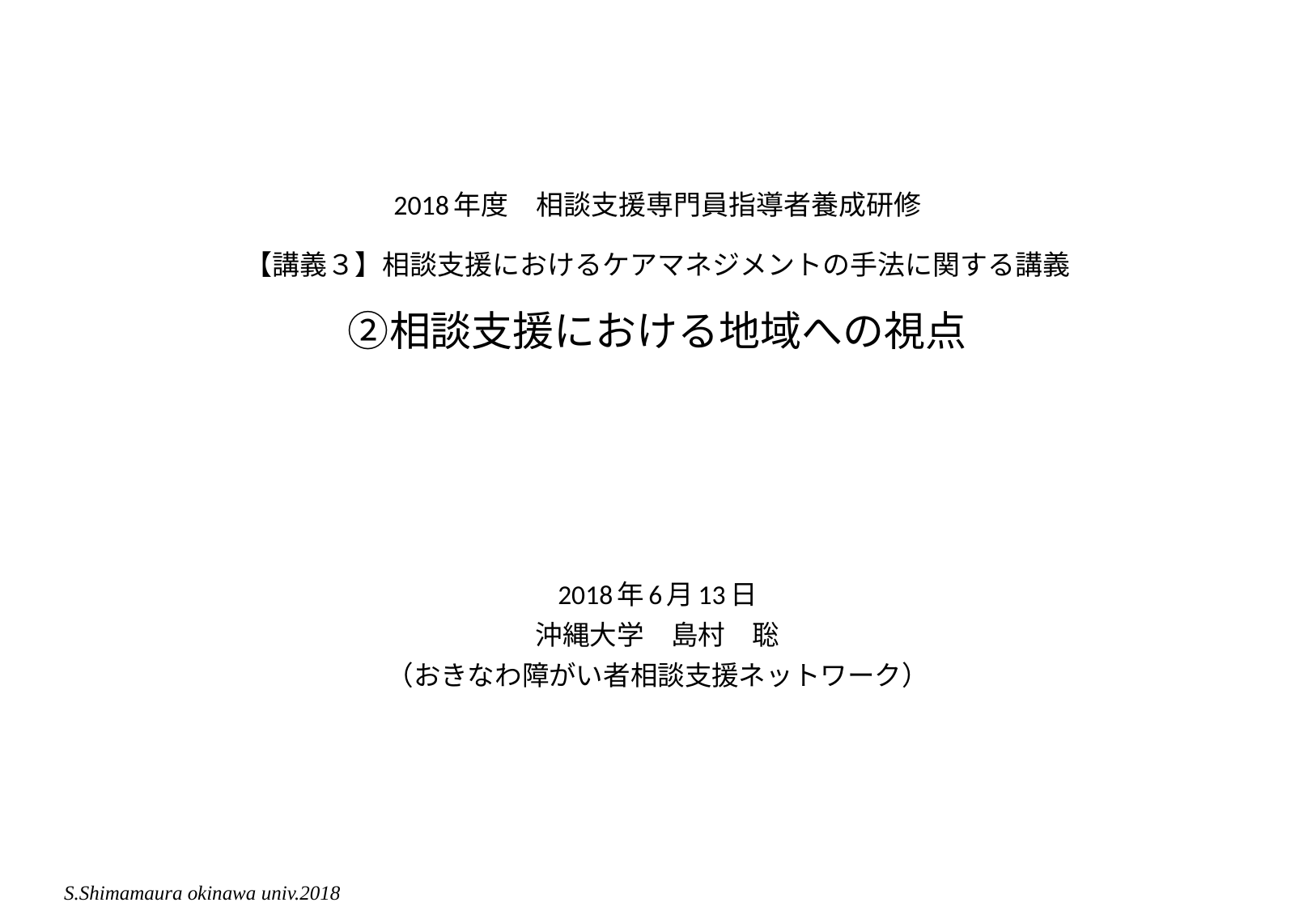

# 2018年度　相談支援専門員指導者養成研修 【講義３】相談支援におけるケアマネジメントの手法に関する講義 ②相談支援における地域への視点
2018年6月13日
沖縄大学　島村　聡
（おきなわ障がい者相談支援ネットワーク）
S.Shimamaura okinawa univ.2018